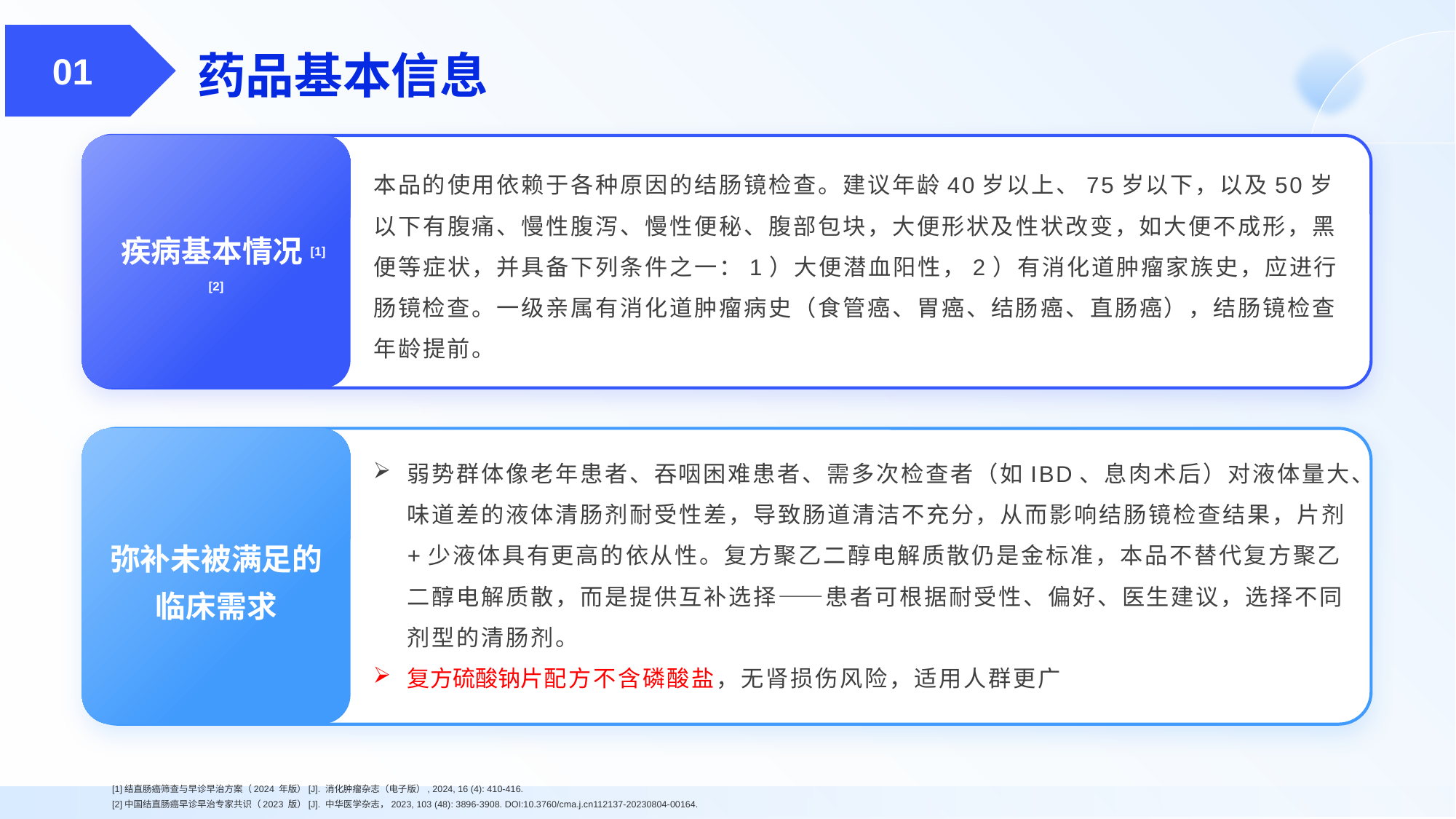

药品基本信息

  01

 疾病基本情况[1][2]
本品的使用依赖于各种原因的结肠镜检查。建议年龄40岁以上、75岁以下，以及50岁以下有腹痛、慢性腹泻、慢性便秘、腹部包块，大便形状及性状改变，如大便不成形，黑便等症状，并具备下列条件之一：1）大便潜血阳性，2）有消化道肿瘤家族史，应进行肠镜检查。一级亲属有消化道肿瘤病史（食管癌、胃癌、结肠癌、直肠癌），结肠镜检查年龄提前。
弥补未被满足的临床需求

弱势群体像老年患者、吞咽困难患者、需多次检查者（如IBD、息肉术后）对液体量大、味道差的液体清肠剂耐受性差，导致肠道清洁不充分，从而影响结肠镜检查结果，片剂+少液体具有更高的依从性。复方聚乙二醇电解质散仍是金标准，本品不替代复方聚乙二醇电解质散，而是提供互补选择——患者可根据耐受性、偏好、医生建议，选择不同剂型的清肠剂。
复方硫酸钠片配方不含磷酸盐，无肾损伤风险，适用人群更广

[1]结直肠癌筛查与早诊早治方案（2024 年版）[J]. 消化肿瘤杂志（电子版）, 2024, 16 (4): 410-416.
[2]中国结直肠癌早诊早治专家共识（2023 版）[J]. 中华医学杂志，2023, 103 (48): 3896-3908. DOI:10.3760/cma.j.cn112137-20230804-00164.